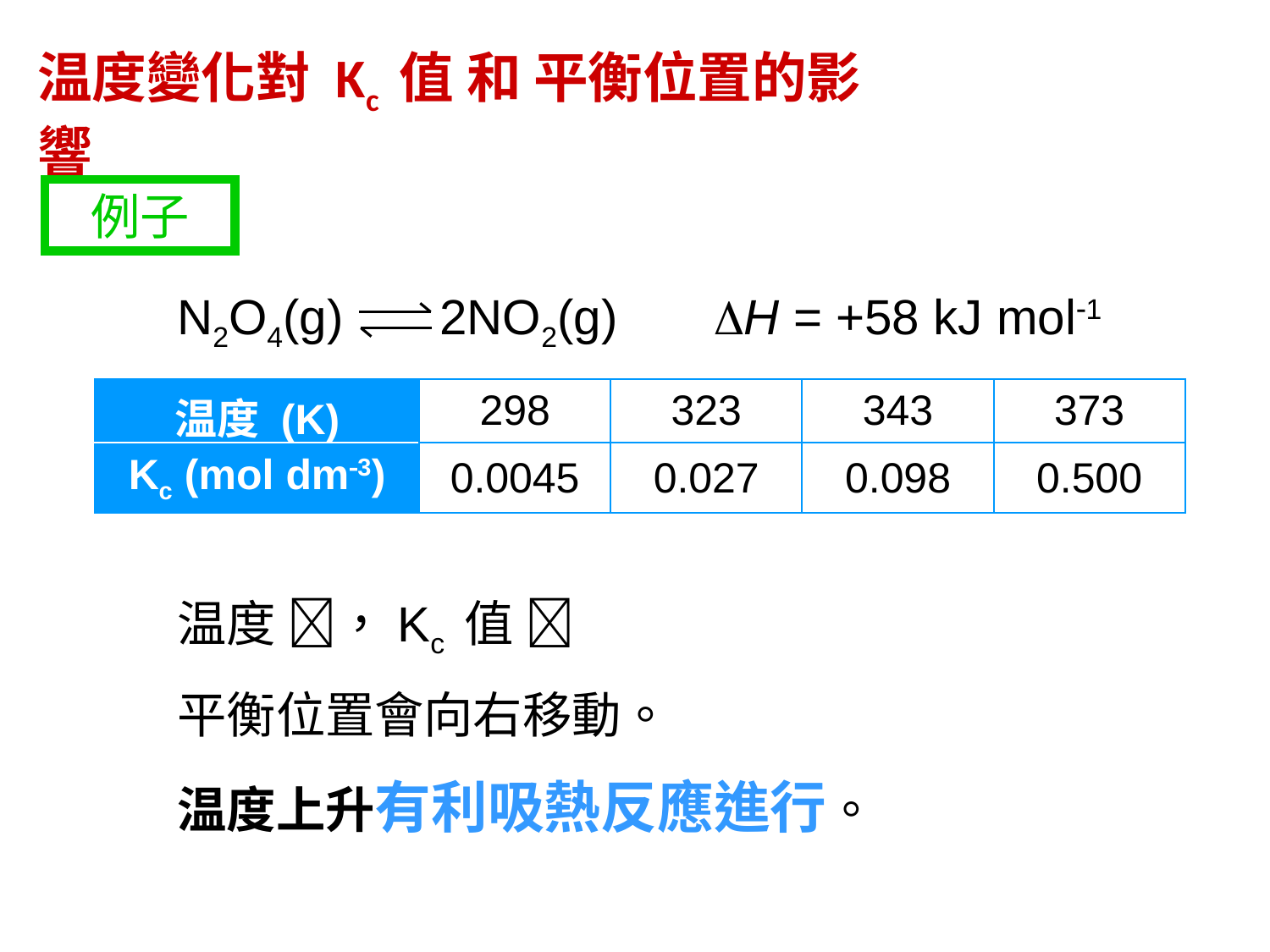

温度變化對 Kc 值 和 平衡位置的影響
例子
N2O4(g)       2NO2(g)       ΔH = +58 kJ mol−1
| 温度 (K) | 298 | 323 | 343 | 373 |
| --- | --- | --- | --- | --- |
| Kc (mol dm−3) | 0.0045 | 0.027 | 0.098 | 0.500 |
温度 ↑，Kc 值 ↑
平衡位置會向右移動。
温度上升有利吸熱反應進行。